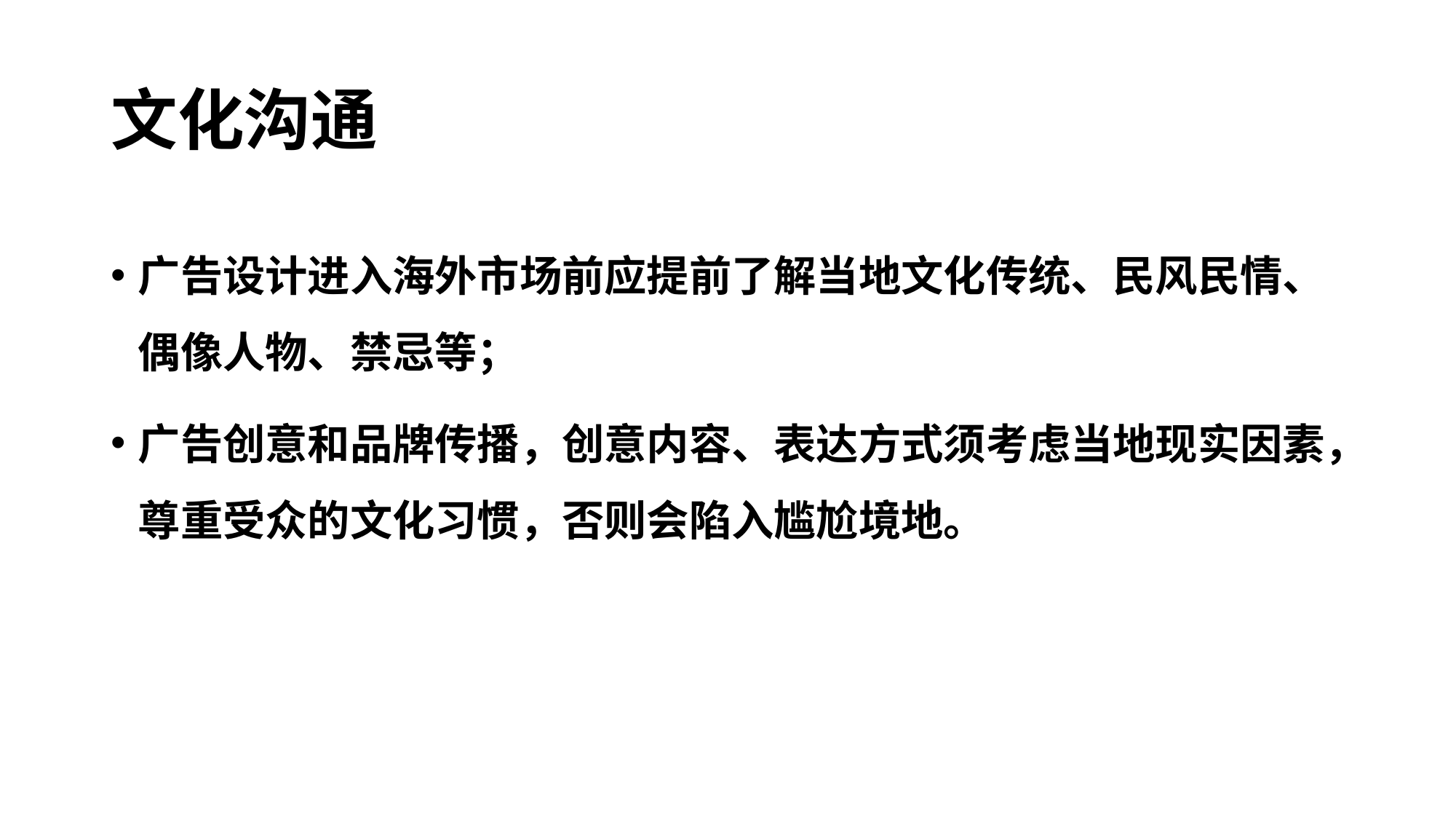

# 文化沟通
广告设计进入海外市场前应提前了解当地文化传统、民风民情、偶像人物、禁忌等；
广告创意和品牌传播，创意内容、表达方式须考虑当地现实因素，尊重受众的文化习惯，否则会陷入尴尬境地。